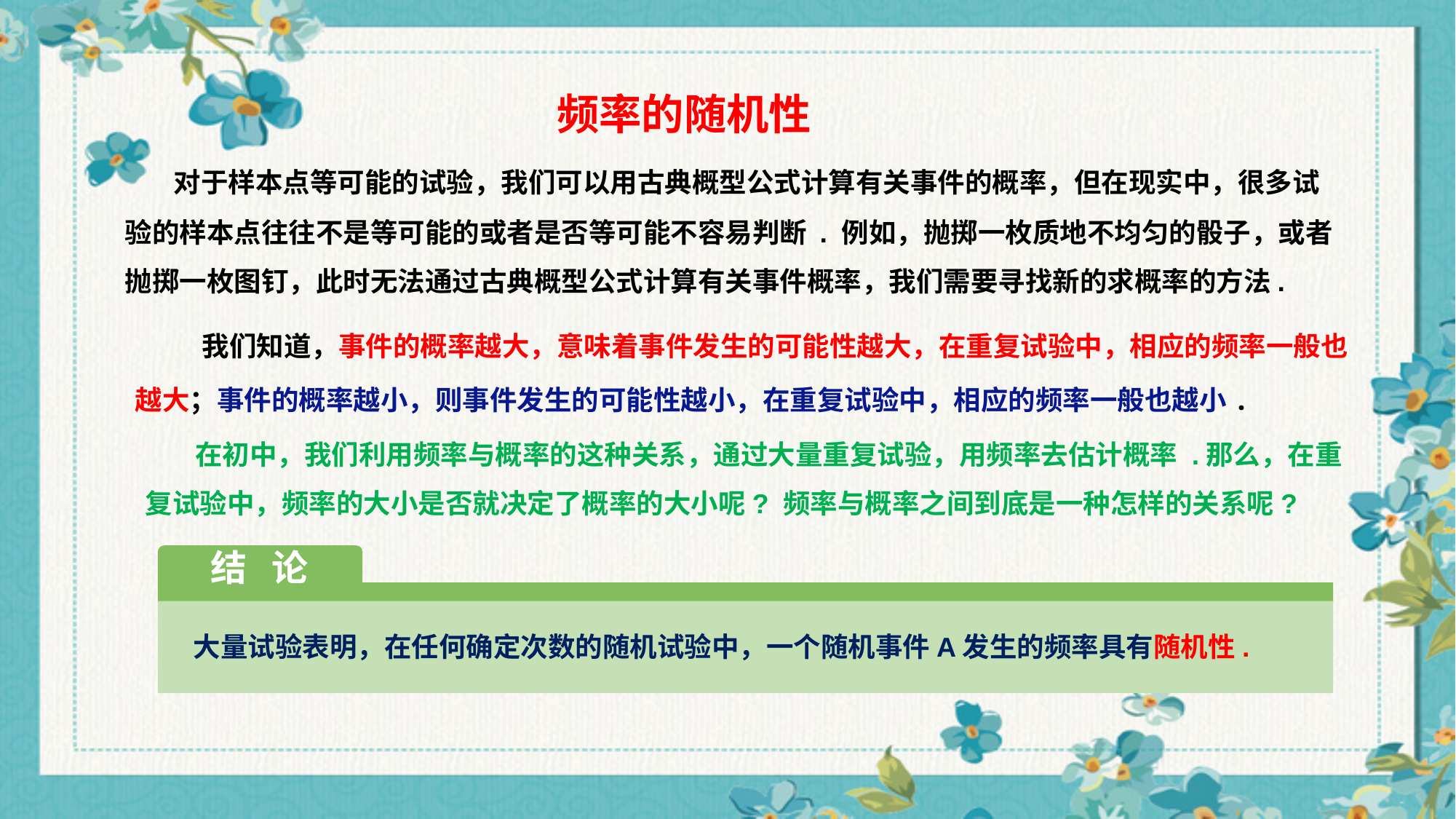

频率的随机性
      对于样本点等可能的试验，我们可以用古典概型公式计算有关事件的概率，但在现实中，很多试验的样本点往往不是等可能的或者是否等可能不容易判断 . 例如，抛掷一枚质地不均匀的骰子，或者抛掷一枚图钉，此时无法通过古典概型公式计算有关事件概率，我们需要寻找新的求概率的方法.
     我们知道，事件的概率越大，意味着事件发生的可能性越大，在重复试验中，相应的频率一般也越大；事件的概率越小，则事件发生的可能性越小，在重复试验中，相应的频率一般也越小.
       在初中，我们利用频率与概率的这种关系，通过大量重复试验，用频率去估计概率 .那么，在重复试验中，频率的大小是否就决定了概率的大小呢? 频率与概率之间到底是一种怎样的关系呢?
结   论

       大量试验表明，在任何确定次数的随机试验中，一个随机事件A发生的频率具有随机性.